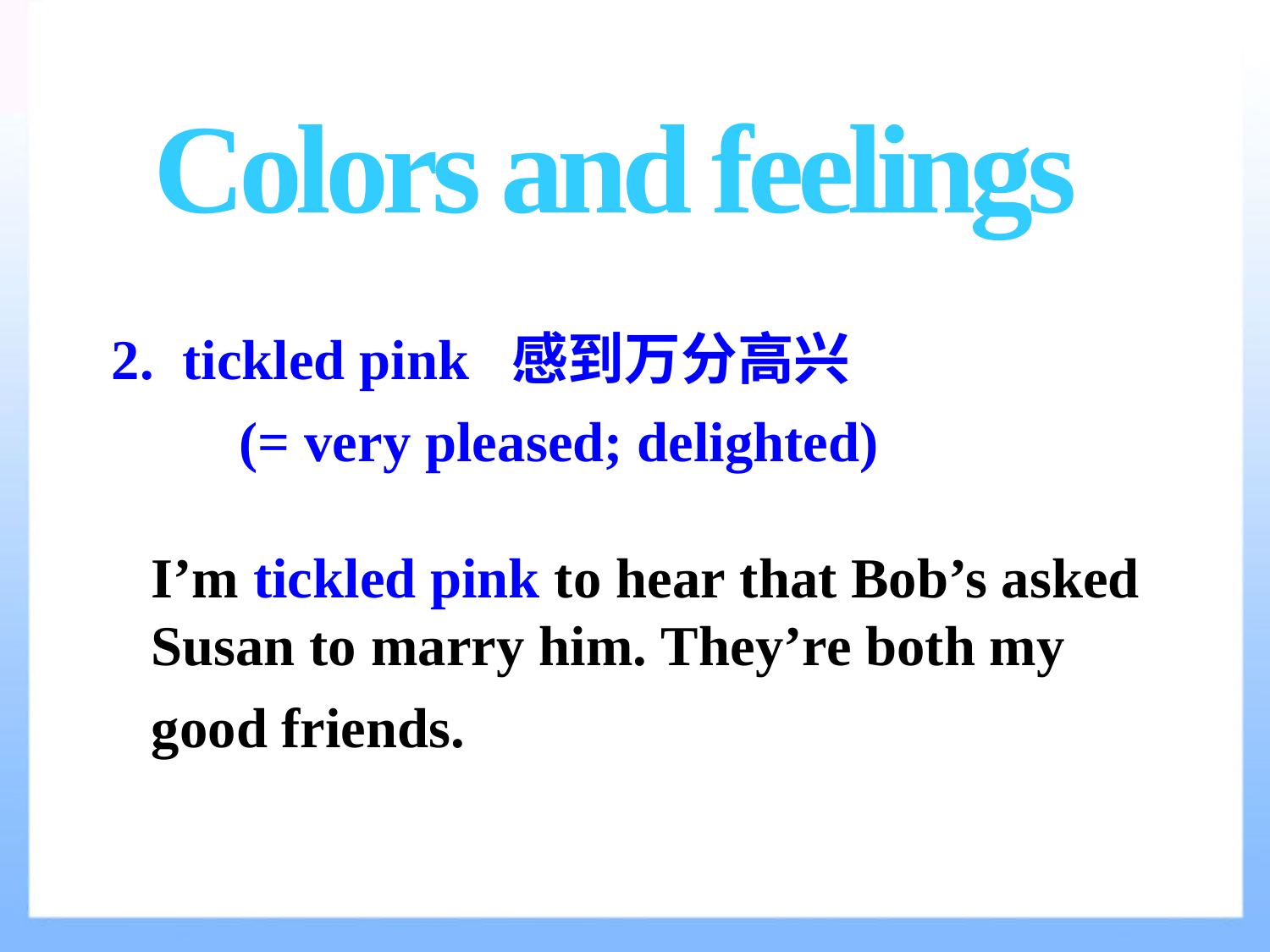

Colors and feelings
2.  tickled pink  感到万分高兴
         (= very pleased; delighted)
I’m tickled pink to hear that Bob’s askedSusan to marry him. They’re both my
good friends.